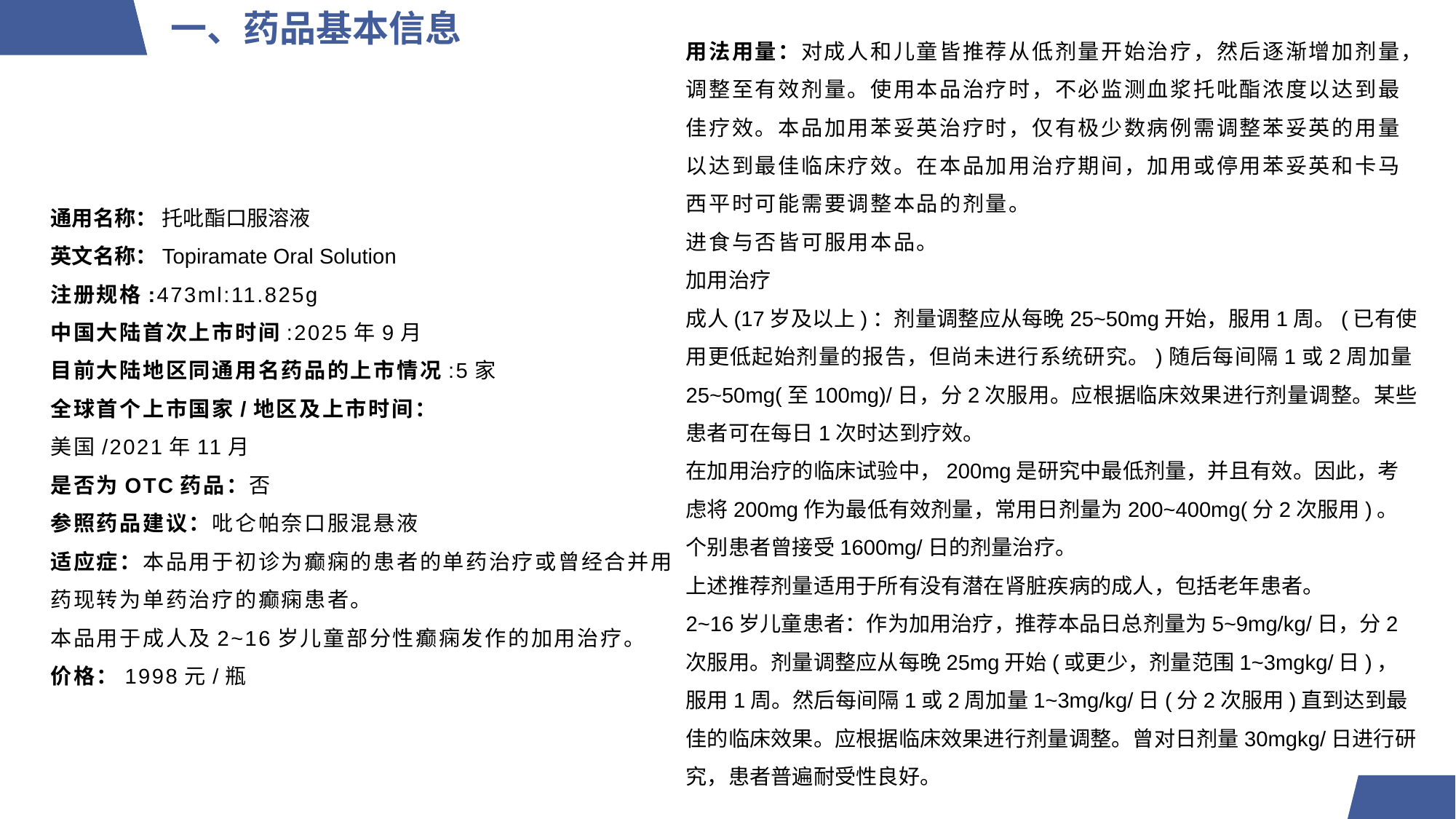

一、药品基本信息
用法用量：对成人和儿童皆推荐从低剂量开始治疗，然后逐渐增加剂量，调整至有效剂量。使用本品治疗时，不必监测血浆托吡酯浓度以达到最佳疗效。本品加用苯妥英治疗时，仅有极少数病例需调整苯妥英的用量以达到最佳临床疗效。在本品加用治疗期间，加用或停用苯妥英和卡马西平时可能需要调整本品的剂量。
进食与否皆可服用本品。
加用治疗
成人(17岁及以上)：剂量调整应从每晚25~50mg开始，服用1周。(已有使用更低起始剂量的报告，但尚未进行系统研究。)随后每间隔1或2周加量25~50mg(至100mg)/日，分2次服用。应根据临床效果进行剂量调整。某些患者可在每日1次时达到疗效。
在加用治疗的临床试验中，200mg是研究中最低剂量，并且有效。因此，考虑将200mg作为最低有效剂量，常用日剂量为200~400mg(分2次服用)。个别患者曾接受1600mg/日的剂量治疗。
上述推荐剂量适用于所有没有潜在肾脏疾病的成人，包括老年患者。
2~16岁儿童患者：作为加用治疗，推荐本品日总剂量为5~9mg/kg/日，分2次服用。剂量调整应从每晚25mg开始(或更少，剂量范围1~3mgkg/日)，服用1周。然后每间隔1或2周加量1~3mg/kg/日(分2次服用)直到达到最佳的临床效果。应根据临床效果进行剂量调整。曾对日剂量30mgkg/日进行研究，患者普遍耐受性良好。
通用名称： 托吡酯口服溶液
英文名称：Topiramate Oral Solution
注册规格:473ml:11.825g
中国大陆首次上市时间:2025年9月
目前大陆地区同通用名药品的上市情况:5家
全球首个上市国家/地区及上市时间：
美国/2021年11月
是否为OTC药品：否
参照药品建议：吡仑帕奈口服混悬液
适应症：本品用于初诊为癫痫的患者的单药治疗或曾经合并用药现转为单药治疗的癫痫患者。
本品用于成人及2~16岁儿童部分性癫痫发作的加用治疗。
价格：1998元/瓶